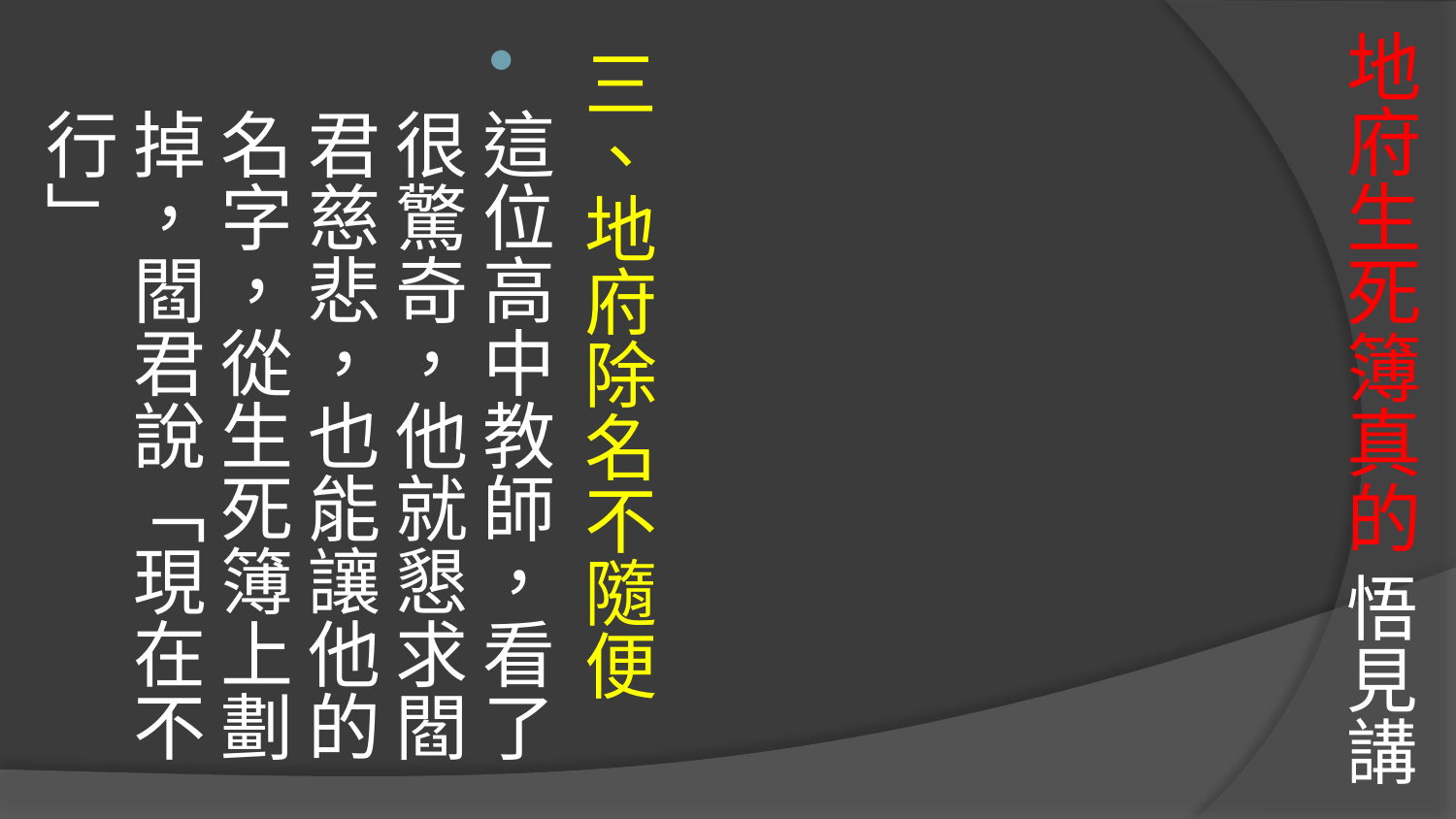

# 地府生死簿真的 悟見講
三、地府除名不隨便
這位高中教師，看了很驚奇，他就懇求閻君慈悲，也能讓他的名字，從生死簿上劃掉，閻君說「現在不行」